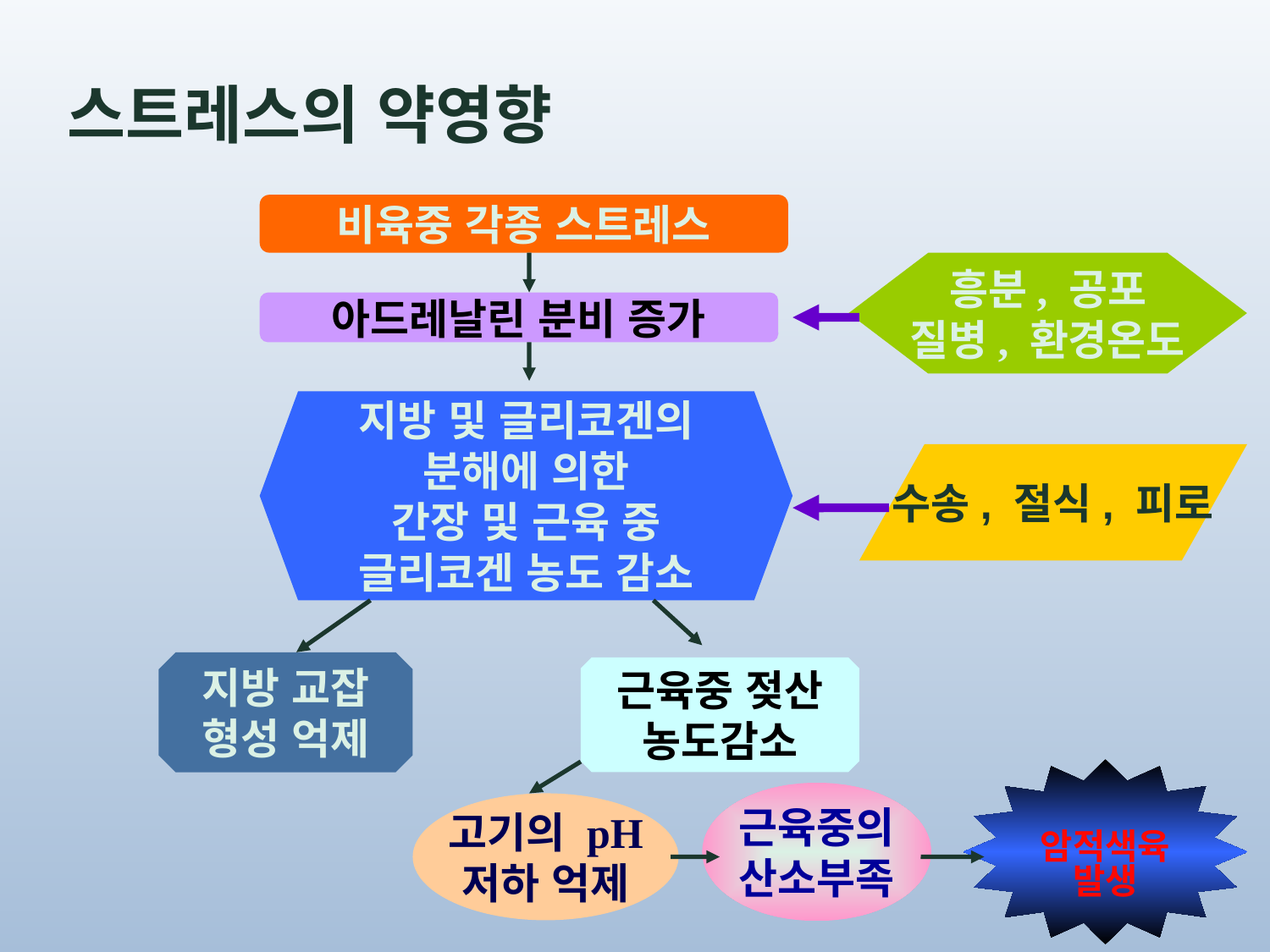

스트레스의 약영향
비육중 각종 스트레스

흥분, 공포
질병, 환경온도
아드레날린 분비 증가

지방 및 글리코겐의
분해에 의한
간장 및 근육 중
글리코겐 농도 감소
수송, 절식, 피로

지방 교잡
형성 억제
근육중 젖산
농도감소
암적색육
발생

근육중의
산소부족
고기의 pH
저하 억제